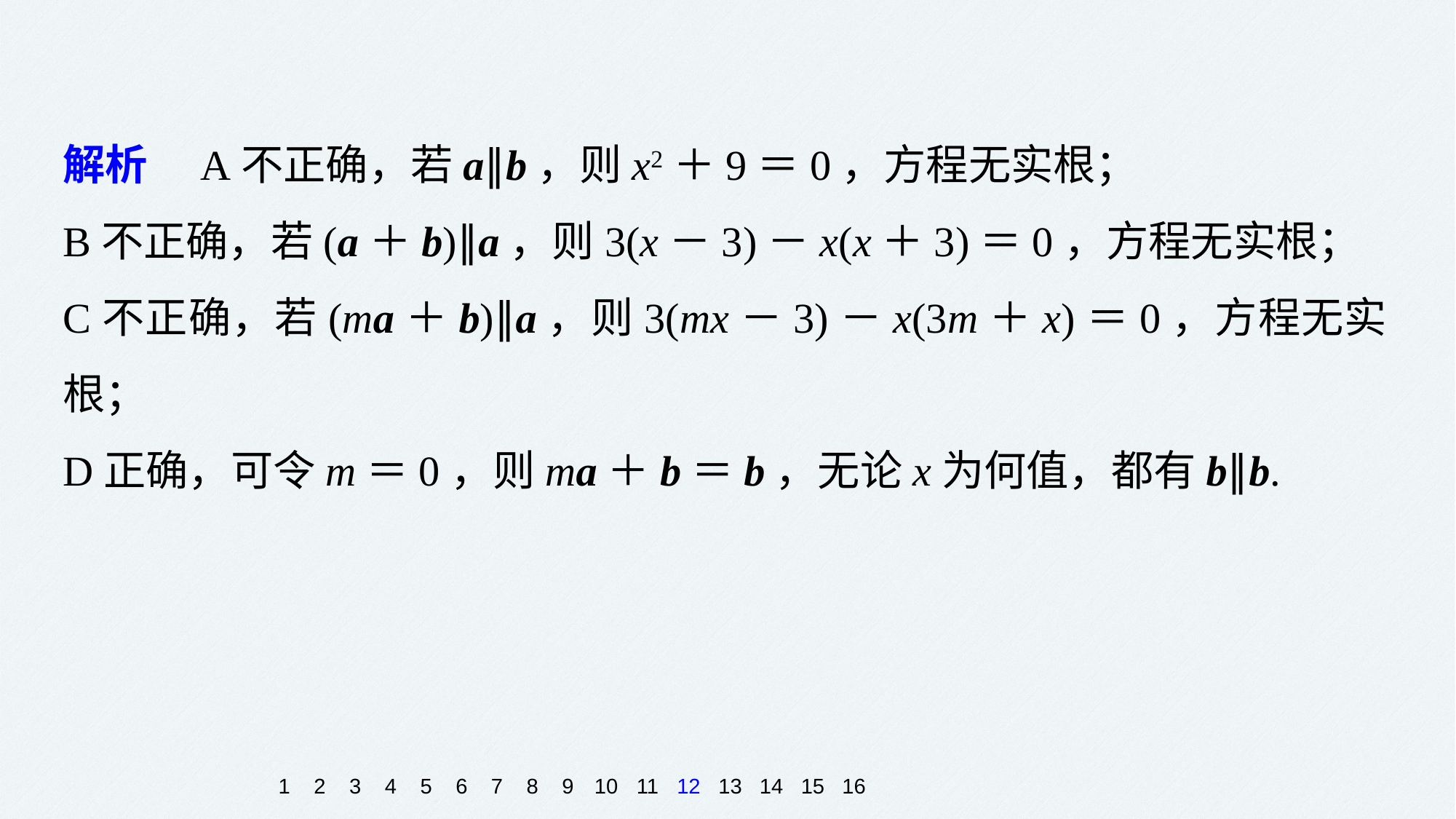

解析　A不正确，若a∥b，则x2＋9＝0，方程无实根；
B不正确，若(a＋b)∥a，则3(x－3)－x(x＋3)＝0，方程无实根；
C不正确，若(ma＋b)∥a，则3(mx－3)－x(3m＋x)＝0，方程无实根；
D正确，可令m＝0，则ma＋b＝b，无论x为何值，都有b∥b.
1
2
3
4
5
6
7
8
9
10
11
12
13
14
15
16